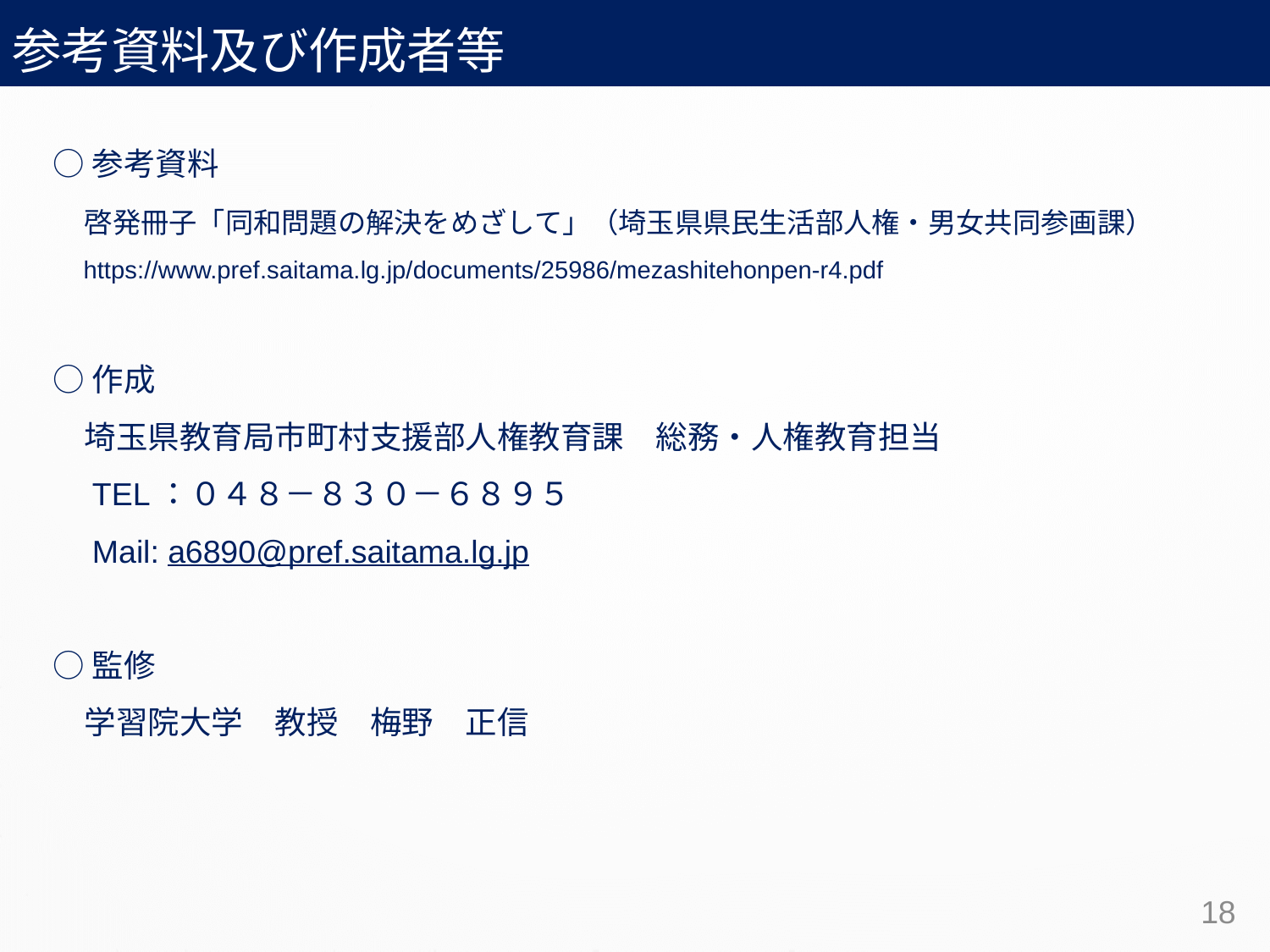

参考資料及び作成者等
○参考資料
　啓発冊子「同和問題の解決をめざして」（埼玉県県民生活部人権・男女共同参画課）
　https://www.pref.saitama.lg.jp/documents/25986/mezashitehonpen-r4.pdf

○作成
　埼玉県教育局市町村支援部人権教育課　総務・人権教育担当
　TEL：０４８－８３０－６８９５
　Mail: a6890@pref.saitama.lg.jp

○監修
　学習院大学　教授　梅野　正信

18